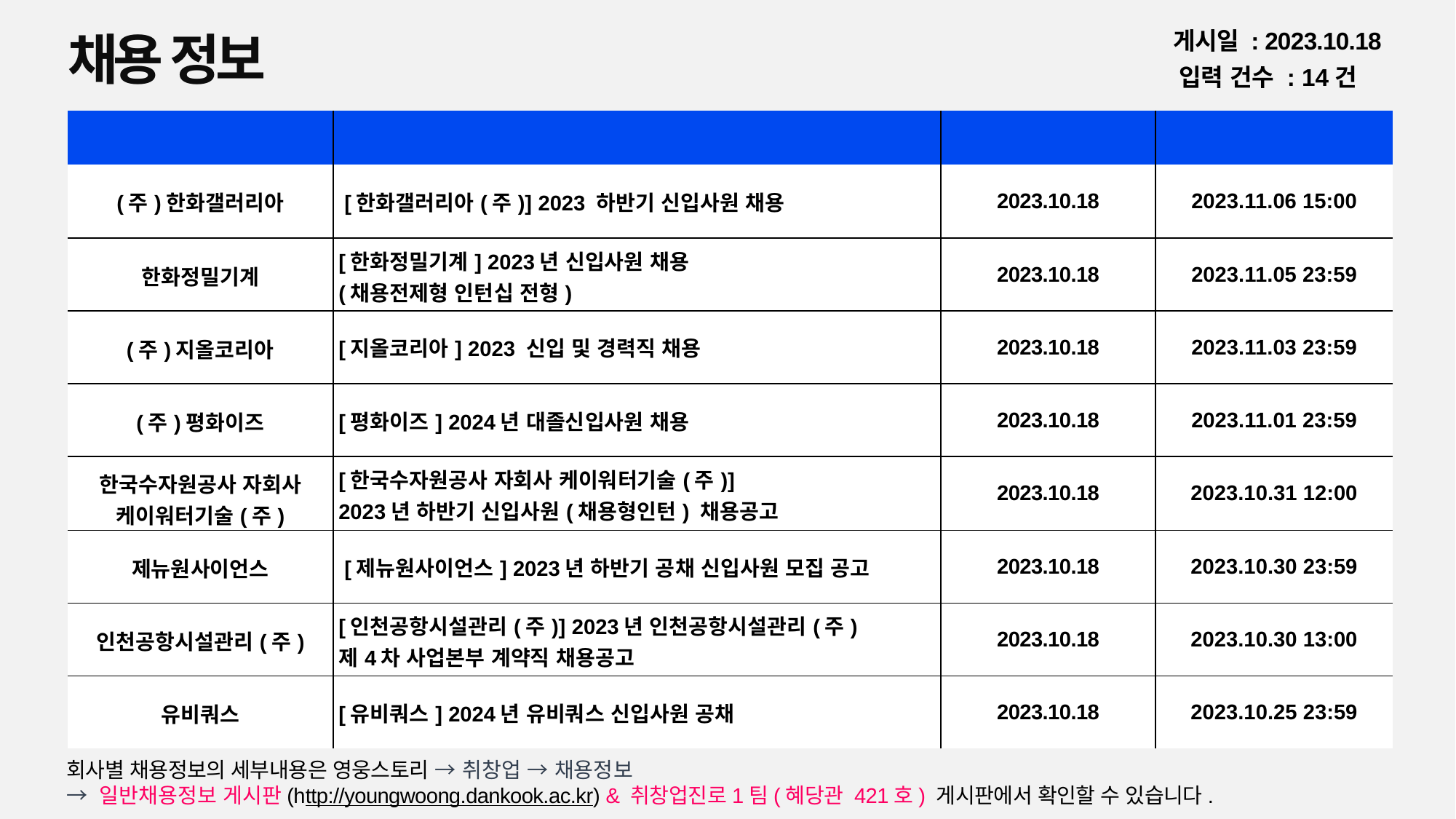

채용 정보
게시일 : 2023.10.18
입력 건수 : 14건
| 회사명 | 공고명 | 등록일 | 마감일 |
| --- | --- | --- | --- |
| (주)한화갤러리아 | [한화갤러리아(주)] 2023 하반기 신입사원 채용 | 2023.10.18 | 2023.11.06 15:00 |
| 한화정밀기계 | [한화정밀기계] 2023년 신입사원 채용 (채용전제형 인턴십 전형) | 2023.10.18 | 2023.11.05 23:59 |
| (주)지올코리아 | [지올코리아] 2023 신입 및 경력직 채용 | 2023.10.18 | 2023.11.03 23:59 |
| (주)평화이즈 | [평화이즈] 2024년 대졸신입사원 채용 | 2023.10.18 | 2023.11.01 23:59 |
| 한국수자원공사 자회사 케이워터기술(주) | [한국수자원공사 자회사 케이워터기술(주)] 2023년 하반기 신입사원(채용형인턴) 채용공고 | 2023.10.18 | 2023.10.31 12:00 |
| 제뉴원사이언스 | [제뉴원사이언스] 2023년 하반기 공채 신입사원 모집 공고 | 2023.10.18 | 2023.10.30 23:59 |
| 인천공항시설관리(주) | [인천공항시설관리(주)] 2023년 인천공항시설관리(주) 제4차 사업본부 계약직 채용공고 | 2023.10.18 | 2023.10.30 13:00 |
| 유비쿼스 | [유비쿼스] 2024년 유비쿼스 신입사원 공채 | 2023.10.18 | 2023.10.25 23:59 |
회사별 채용정보의 세부내용은 영웅스토리 → 취창업 → 채용정보
→ 일반채용정보 게시판(http://youngwoong.dankook.ac.kr) & 취창업진로1팀(혜당관 421호) 게시판에서 확인할 수 있습니다.